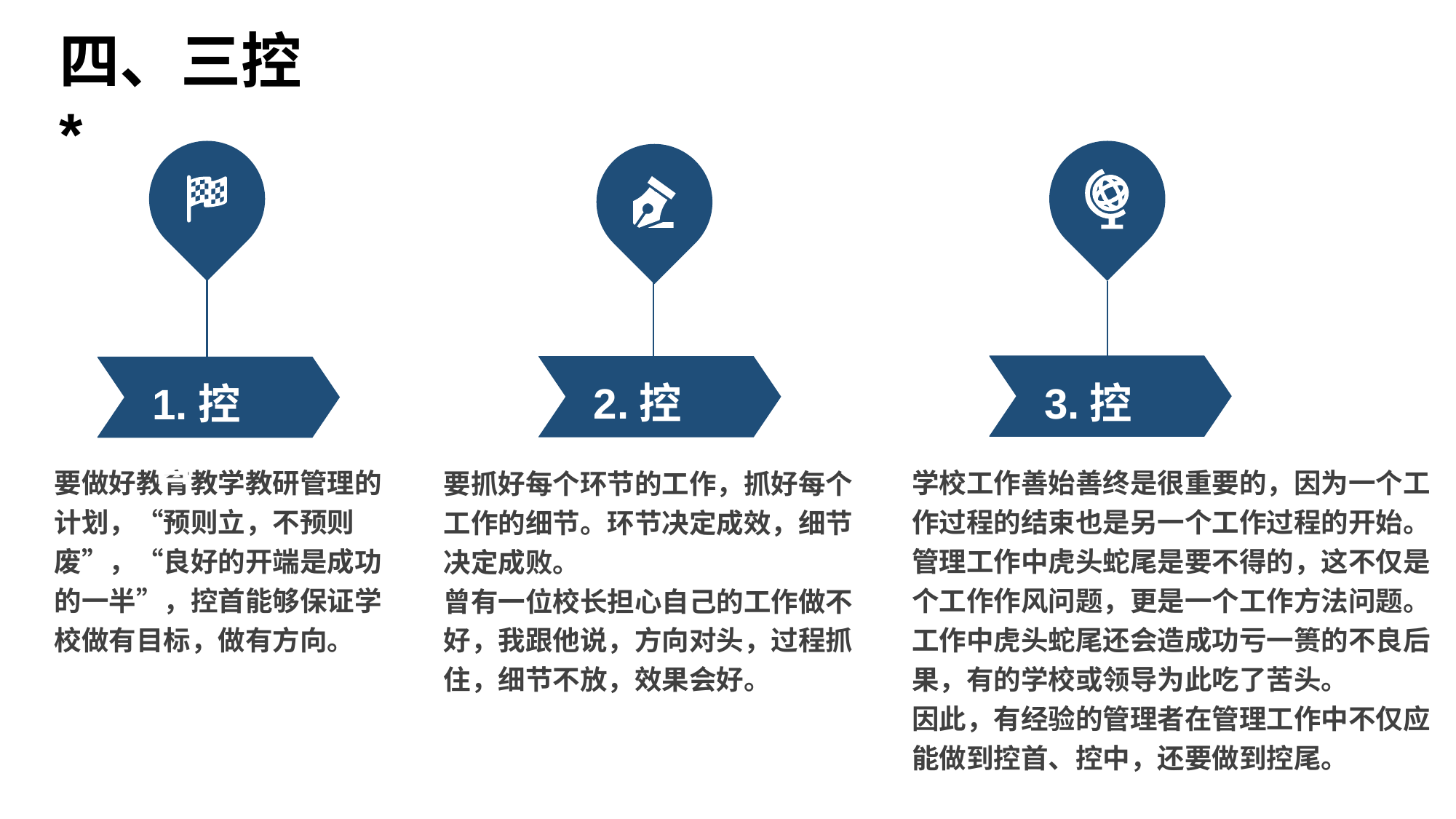

四、三控*

1.控首

3.控尾
单击添加标题

2.控中
单击添加标题
学校工作善始善终是很重要的，因为一个工作过程的结束也是另一个工作过程的开始。管理工作中虎头蛇尾是要不得的，这不仅是个工作作风问题，更是一个工作方法问题。工作中虎头蛇尾还会造成功亏一篑的不良后果，有的学校或领导为此吃了苦头。
因此，有经验的管理者在管理工作中不仅应能做到控首、控中，还要做到控尾。
要做好教育教学教研管理的计划，“预则立，不预则废”，“良好的开端是成功的一半”，控首能够保证学校做有目标，做有方向。
要抓好每个环节的工作，抓好每个工作的细节。环节决定成效，细节决定成败。
曾有一位校长担心自己的工作做不好，我跟他说，方向对头，过程抓住，细节不放，效果会好。